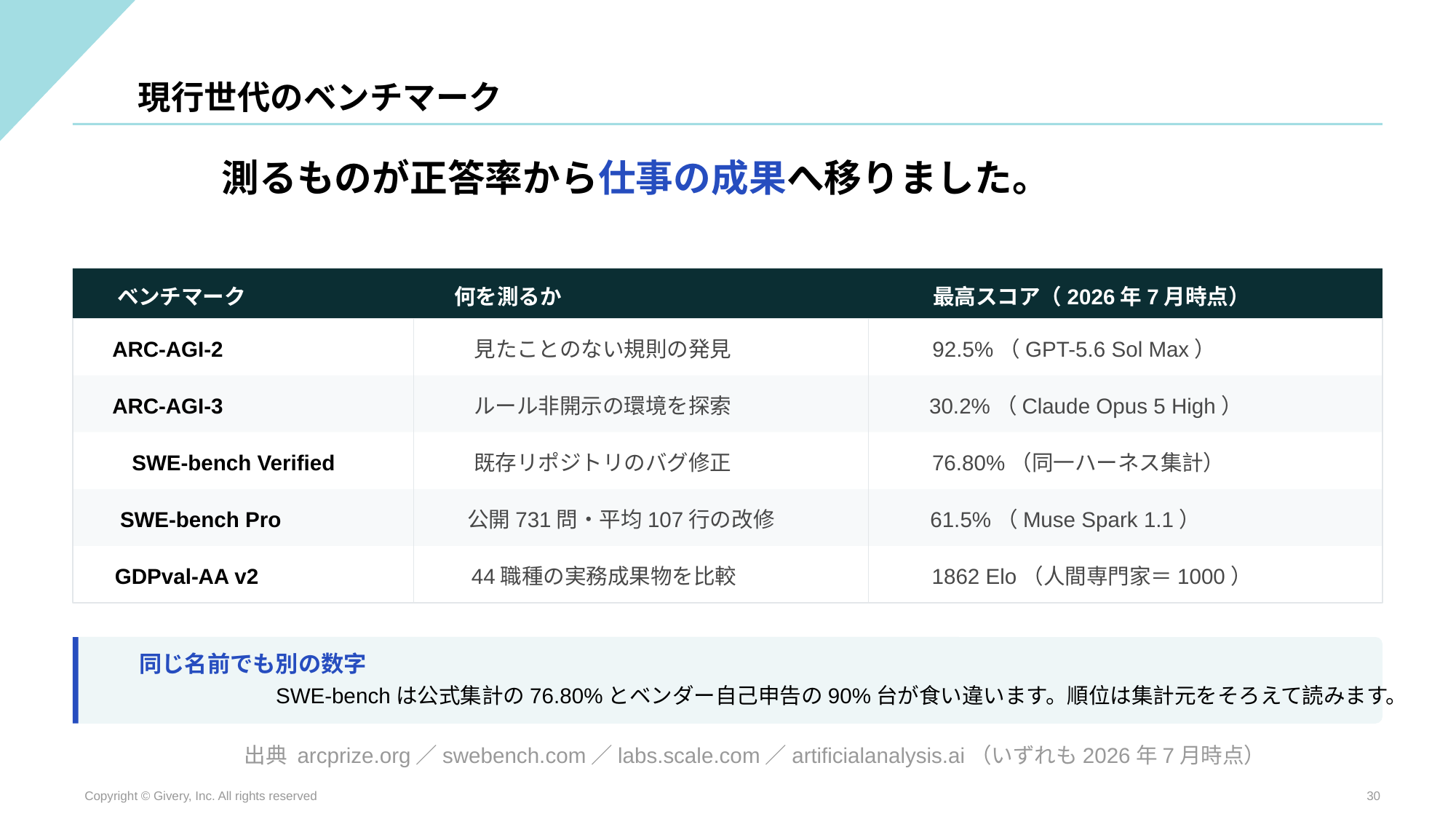

現行世代のベンチマーク

測るものが正答率から仕事の成果へ移りました。

ベンチマーク
何を測るか
最高スコア（2026年7月時点）

ARC-AGI-2
見たことのない規則の発見
92.5%（GPT-5.6 Sol Max）

ARC-AGI-3
ルール非開示の環境を探索
30.2%（Claude Opus 5 High）

SWE-bench Verified
既存リポジトリのバグ修正
76.80%（同一ハーネス集計）

SWE-bench Pro
公開731問・平均107行の改修
61.5%（Muse Spark 1.1）

GDPval-AA v2
44職種の実務成果物を比較
1862 Elo（人間専門家＝1000）

同じ名前でも別の数字
SWE-benchは公式集計の76.80%とベンダー自己申告の90%台が食い違います。順位は集計元をそろえて読みます。
出典 arcprize.org／swebench.com／labs.scale.com／artificialanalysis.ai（いずれも2026年7月時点）
Copyright © Givery, Inc. All rights reserved
30